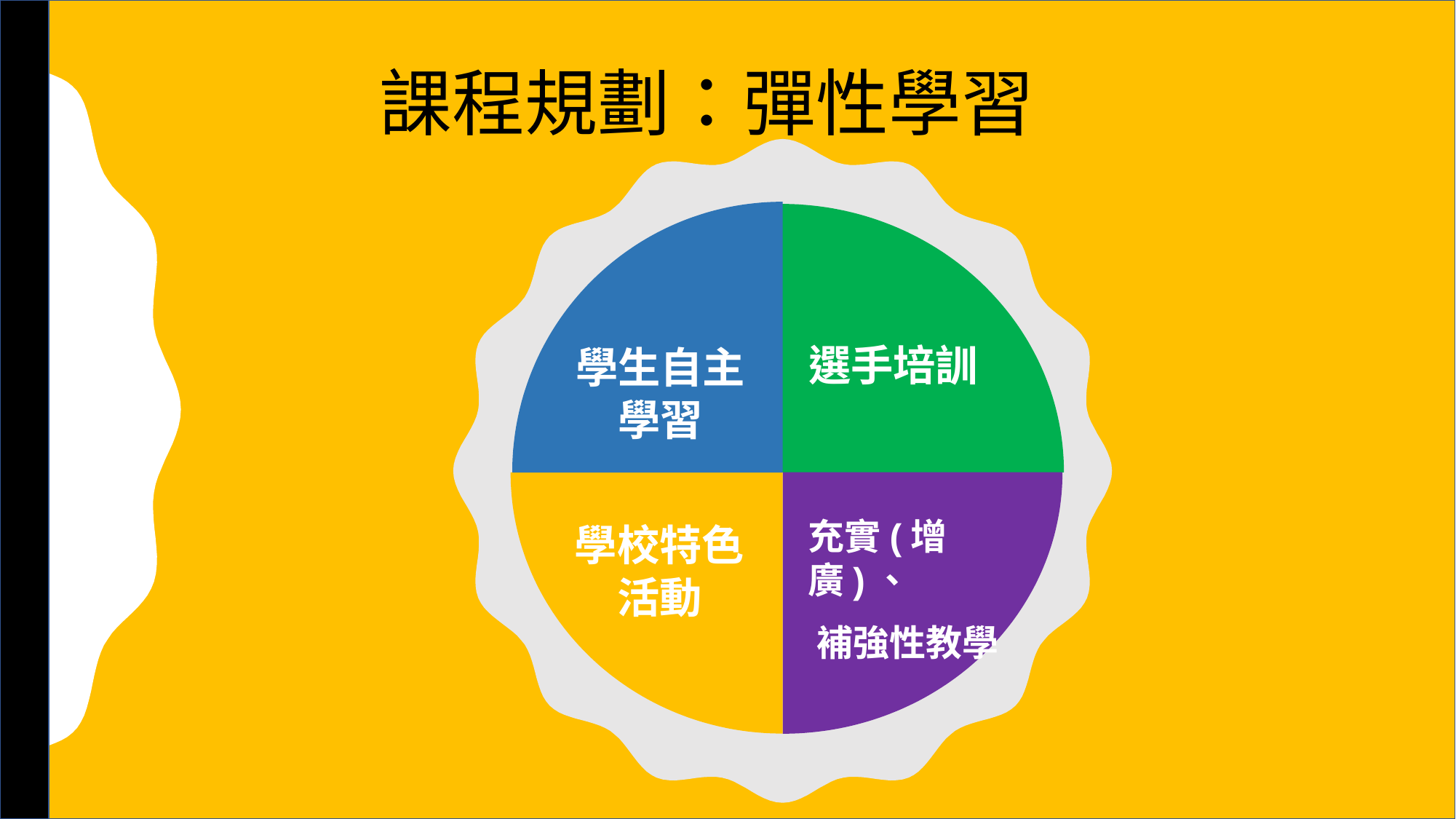

課程規劃：彈性學習

選手培訓
學生自主 學習

學校特色 活動

充實(增廣)、
補強性教學